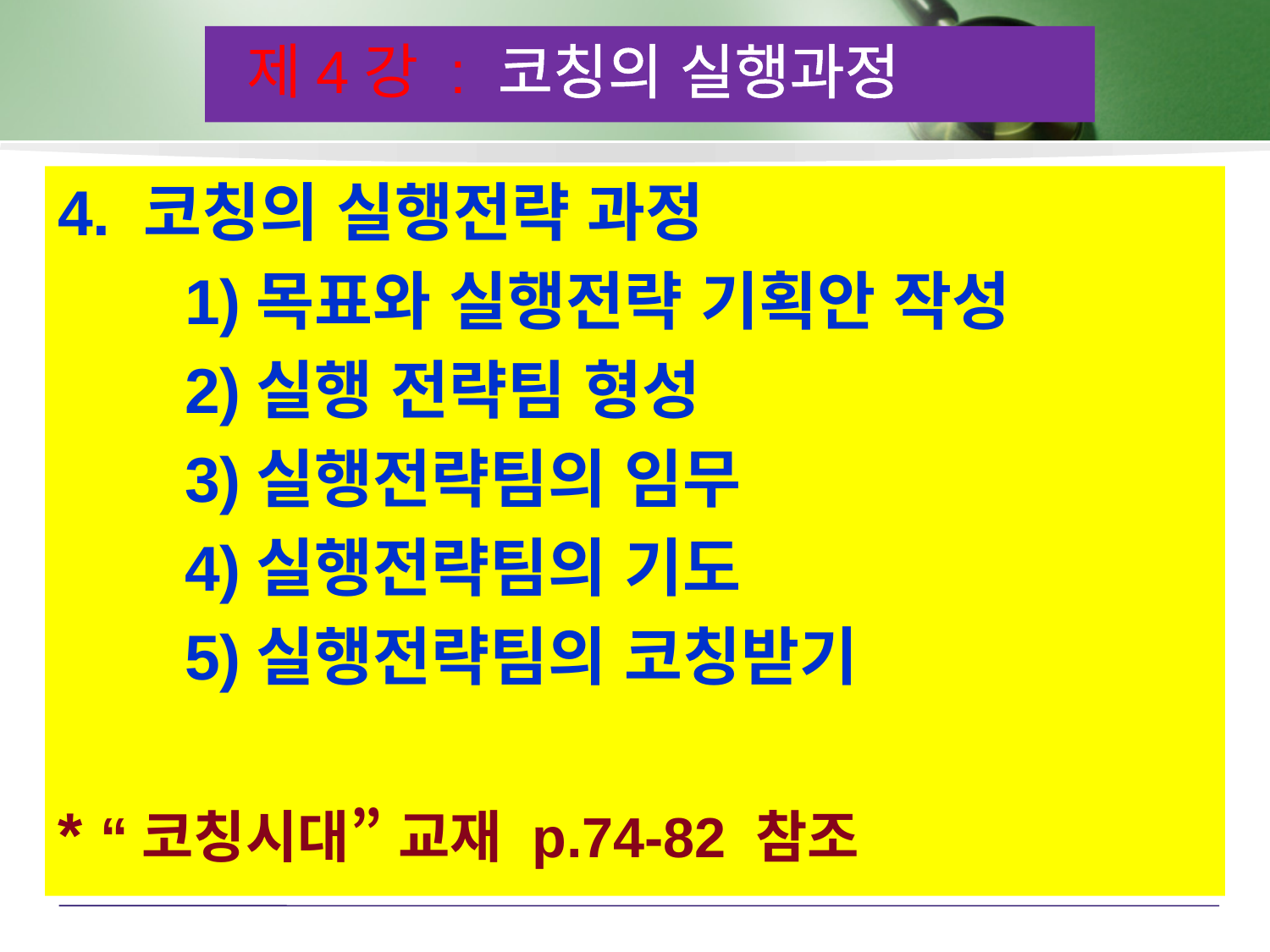

제4강 : 코칭의 실행과정
4. 코칭의 실행전략 과정
	1)목표와 실행전략 기획안 작성
	2)실행 전략팀 형성
	3)실행전략팀의 임무
	4)실행전략팀의 기도
	5)실행전략팀의 코칭받기

* “코칭시대” 교재 p.74-82 참조